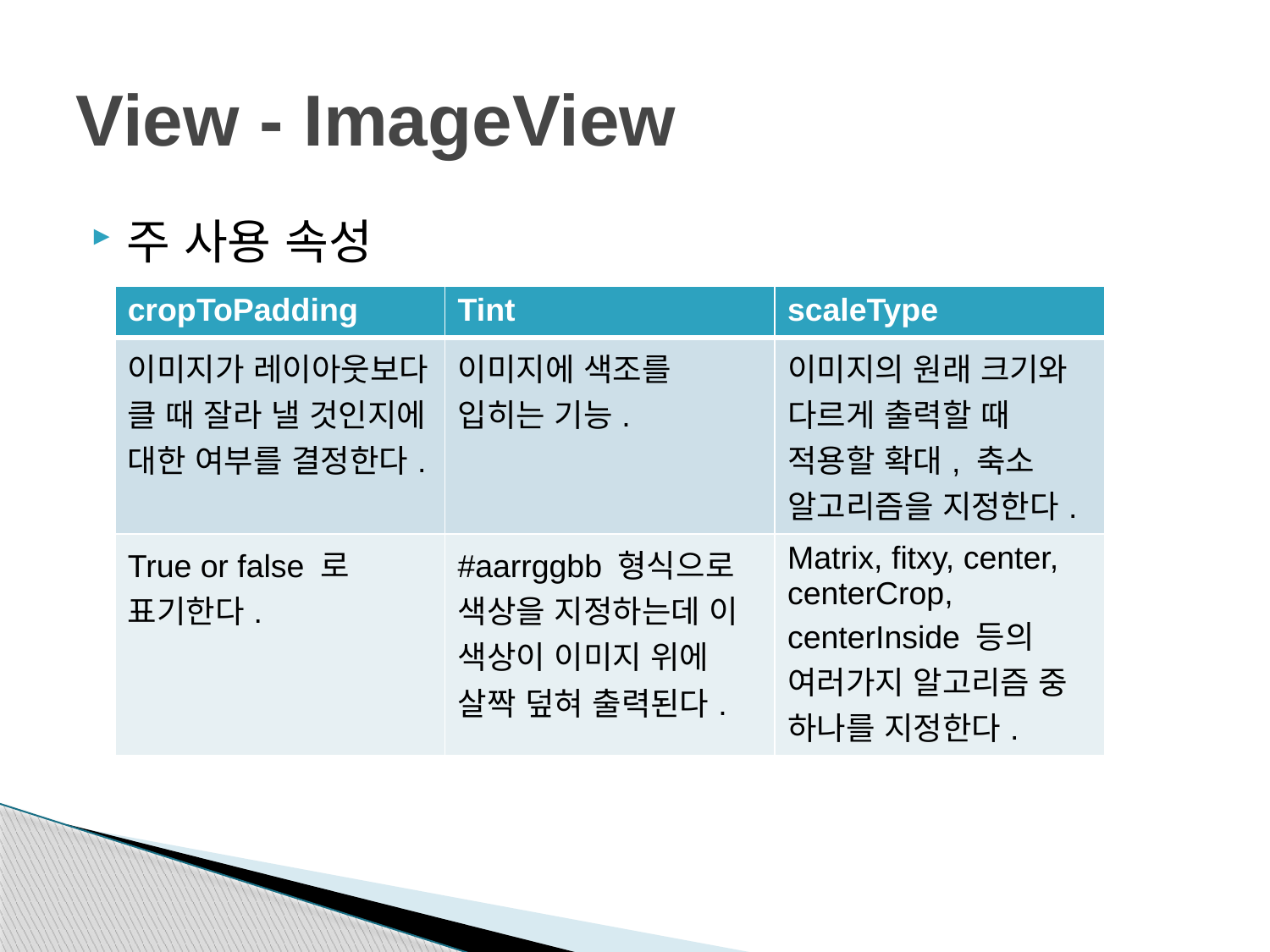

# View - ImageView
주 사용 속성
| cropToPadding | Tint | scaleType |
| --- | --- | --- |
| 이미지가 레이아웃보다 클 때 잘라 낼 것인지에 대한 여부를 결정한다. | 이미지에 색조를 입히는 기능. | 이미지의 원래 크기와 다르게 출력할 때 적용할 확대, 축소 알고리즘을 지정한다. |
| True or false 로 표기한다. | #aarrggbb 형식으로 색상을 지정하는데 이 색상이 이미지 위에 살짝 덮혀 출력된다. | Matrix, fitxy, center, centerCrop, centerInside 등의 여러가지 알고리즘 중 하나를 지정한다. |